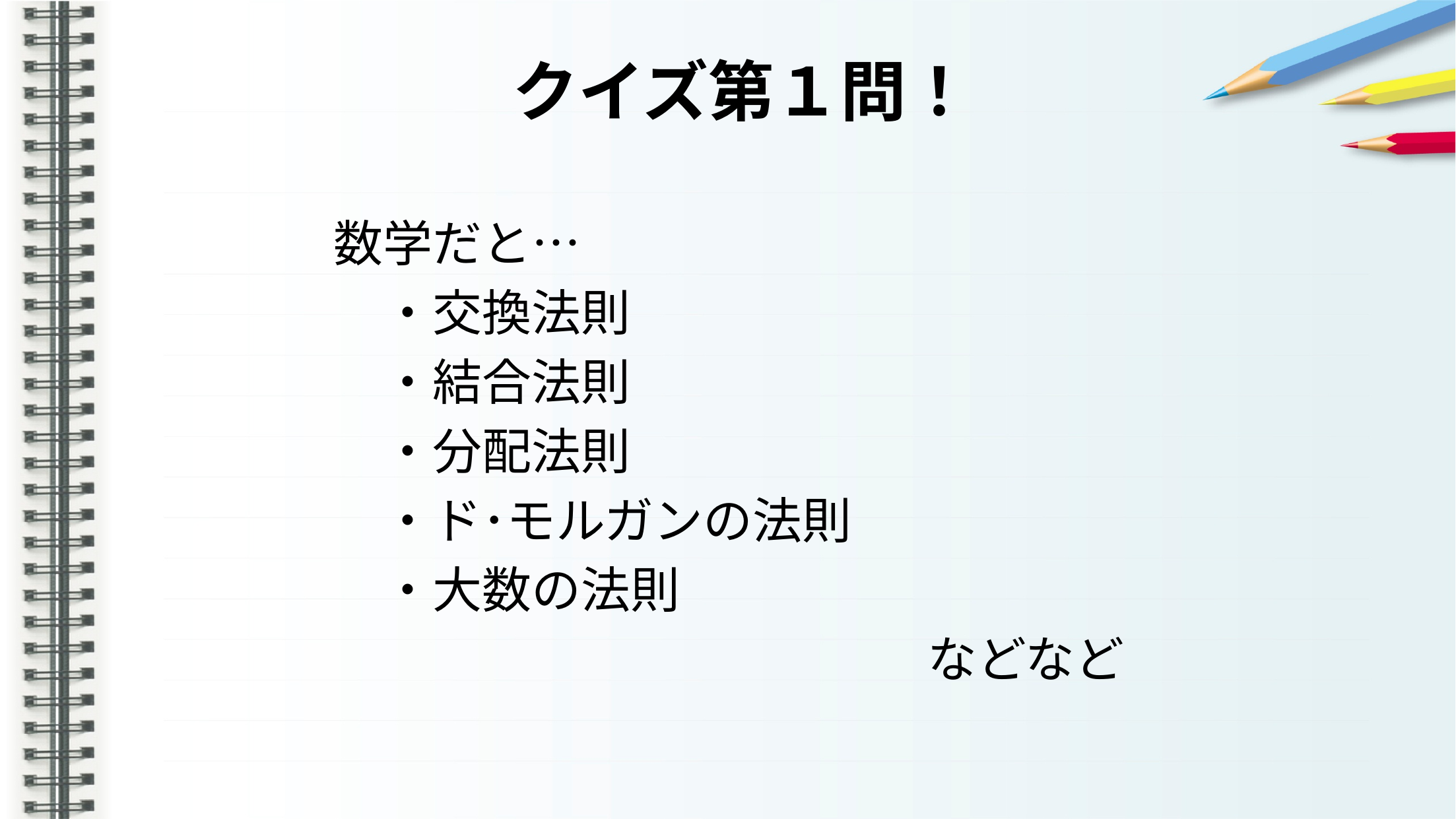

クイズ第１問！
数学だと…
　・交換法則
　・結合法則
　・分配法則
　・ド･モルガンの法則
　・大数の法則
　　　　　　　　　　　　などなど